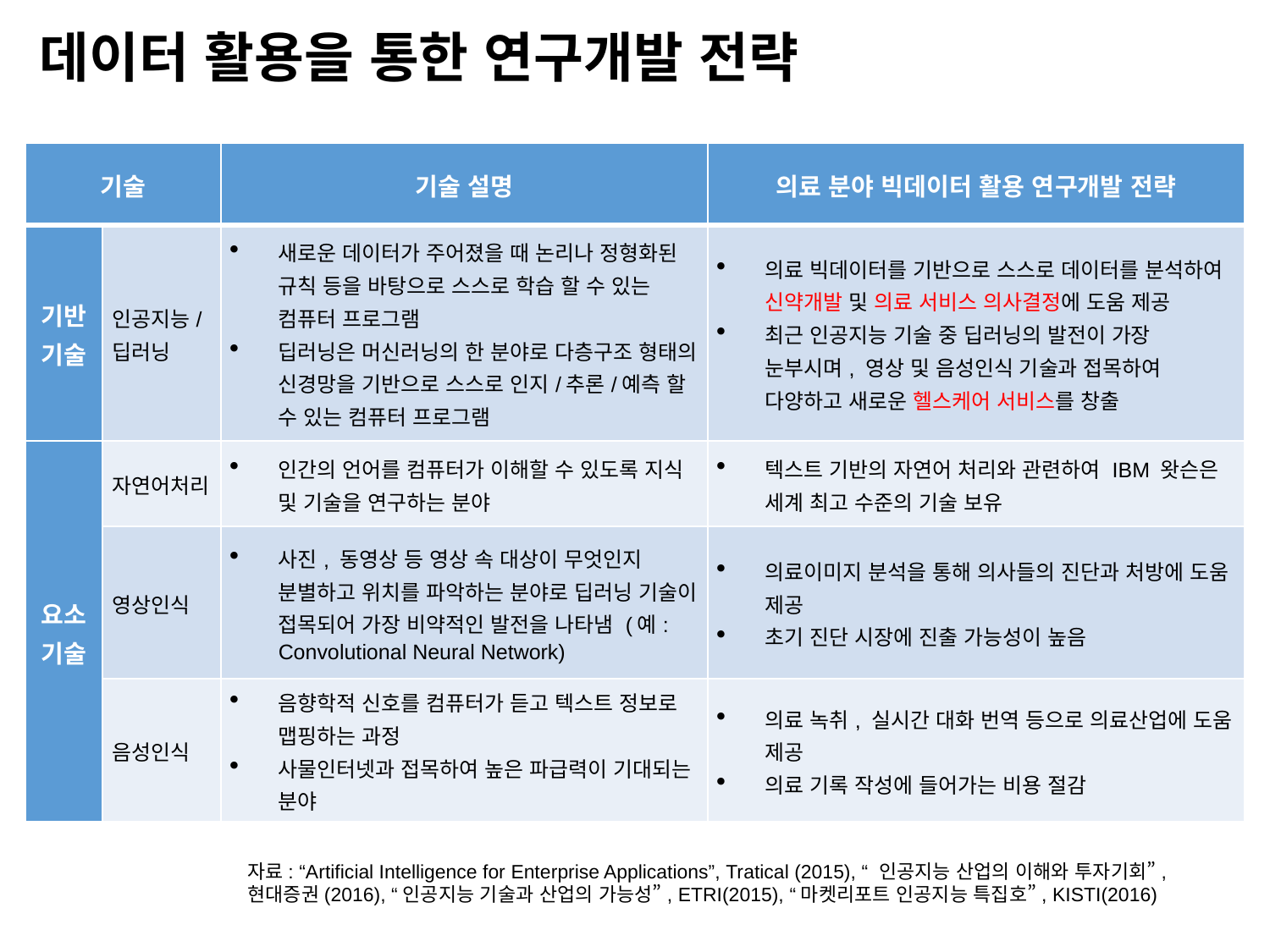

# 데이터 활용을 통한 연구개발 전략
| 기술 |  | 기술 설명 | 의료 분야 빅데이터 활용 연구개발 전략 |
| --- | --- | --- | --- |
| 기반기술 | 인공지능/ 딥러닝 | 새로운 데이터가 주어졌을 때 논리나 정형화된 규칙 등을 바탕으로 스스로 학습 할 수 있는 컴퓨터 프로그램 딥러닝은 머신러닝의 한 분야로 다층구조 형태의 신경망을 기반으로 스스로 인지/추론/예측 할 수 있는 컴퓨터 프로그램 | 의료 빅데이터를 기반으로 스스로 데이터를 분석하여 신약개발 및 의료 서비스 의사결정에 도움 제공 최근 인공지능 기술 중 딥러닝의 발전이 가장 눈부시며, 영상 및 음성인식 기술과 접목하여 다양하고 새로운 헬스케어 서비스를 창출 |
| 요소기술 | 자연어처리 | 인간의 언어를 컴퓨터가 이해할 수 있도록 지식 및 기술을 연구하는 분야 | 텍스트 기반의 자연어 처리와 관련하여 IBM 왓슨은 세계 최고 수준의 기술 보유 |
|  | 영상인식 | 사진, 동영상 등 영상 속 대상이 무엇인지 분별하고 위치를 파악하는 분야로 딥러닝 기술이 접목되어 가장 비약적인 발전을 나타냄 (예: Convolutional Neural Network) | 의료이미지 분석을 통해 의사들의 진단과 처방에 도움 제공 초기 진단 시장에 진출 가능성이 높음 |
|  | 음성인식 | 음향학적 신호를 컴퓨터가 듣고 텍스트 정보로 맵핑하는 과정 사물인터넷과 접목하여 높은 파급력이 기대되는 분야 | 의료 녹취, 실시간 대화 번역 등으로 의료산업에 도움 제공 의료 기록 작성에 들어가는 비용 절감 |
자료: “Artificial Intelligence for Enterprise Applications”, Tratical (2015), “ 인공지능 산업의 이해와 투자기회”, 현대증권(2016), “인공지능 기술과 산업의 가능성”, ETRI(2015), “마켓리포트 인공지능 특집호”, KISTI(2016)